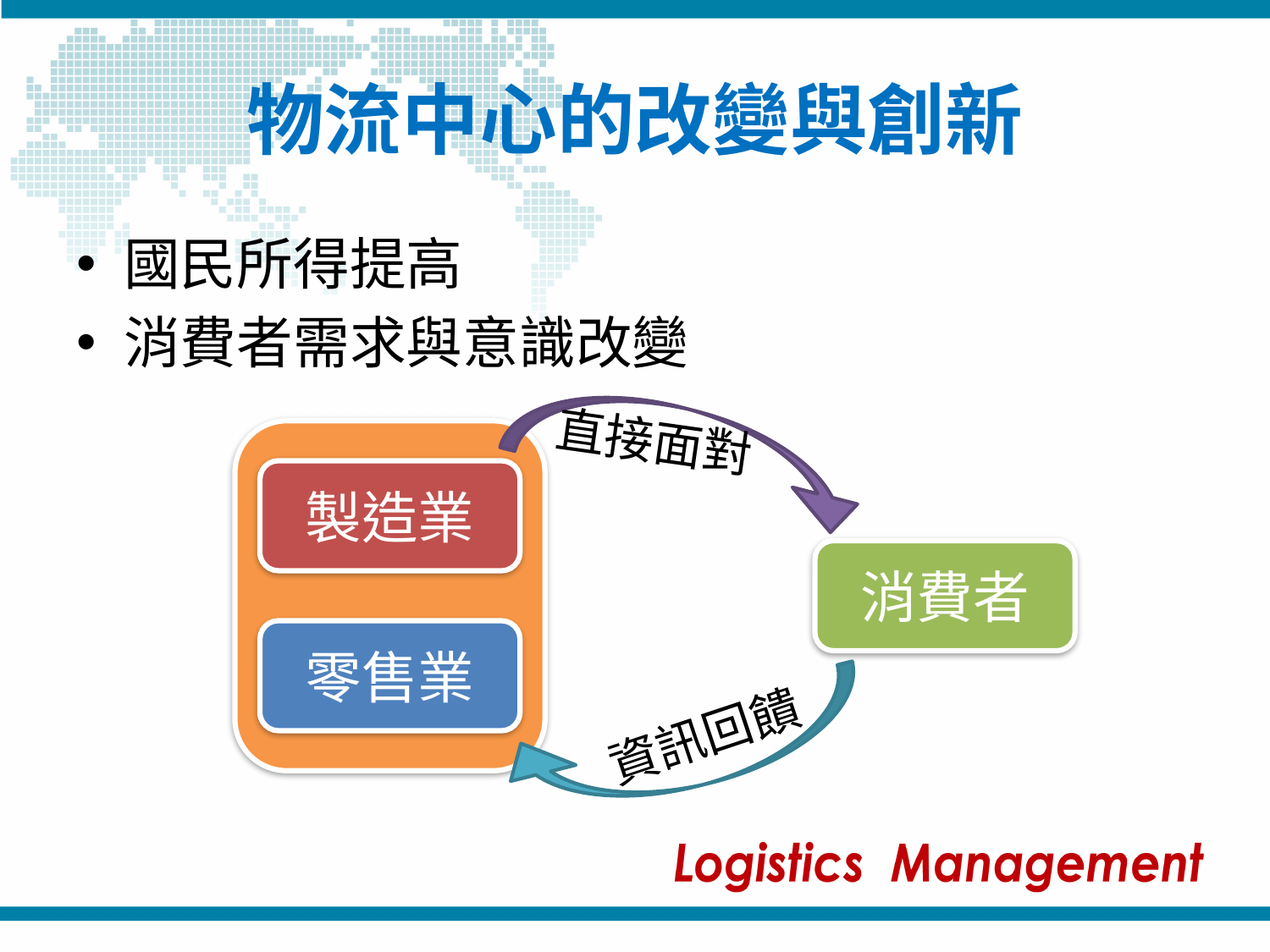

# 物流中心的改變與創新
國民所得提高
消費者需求與意識改變
直接面對

製造業
消費者
零售業
資訊回饋